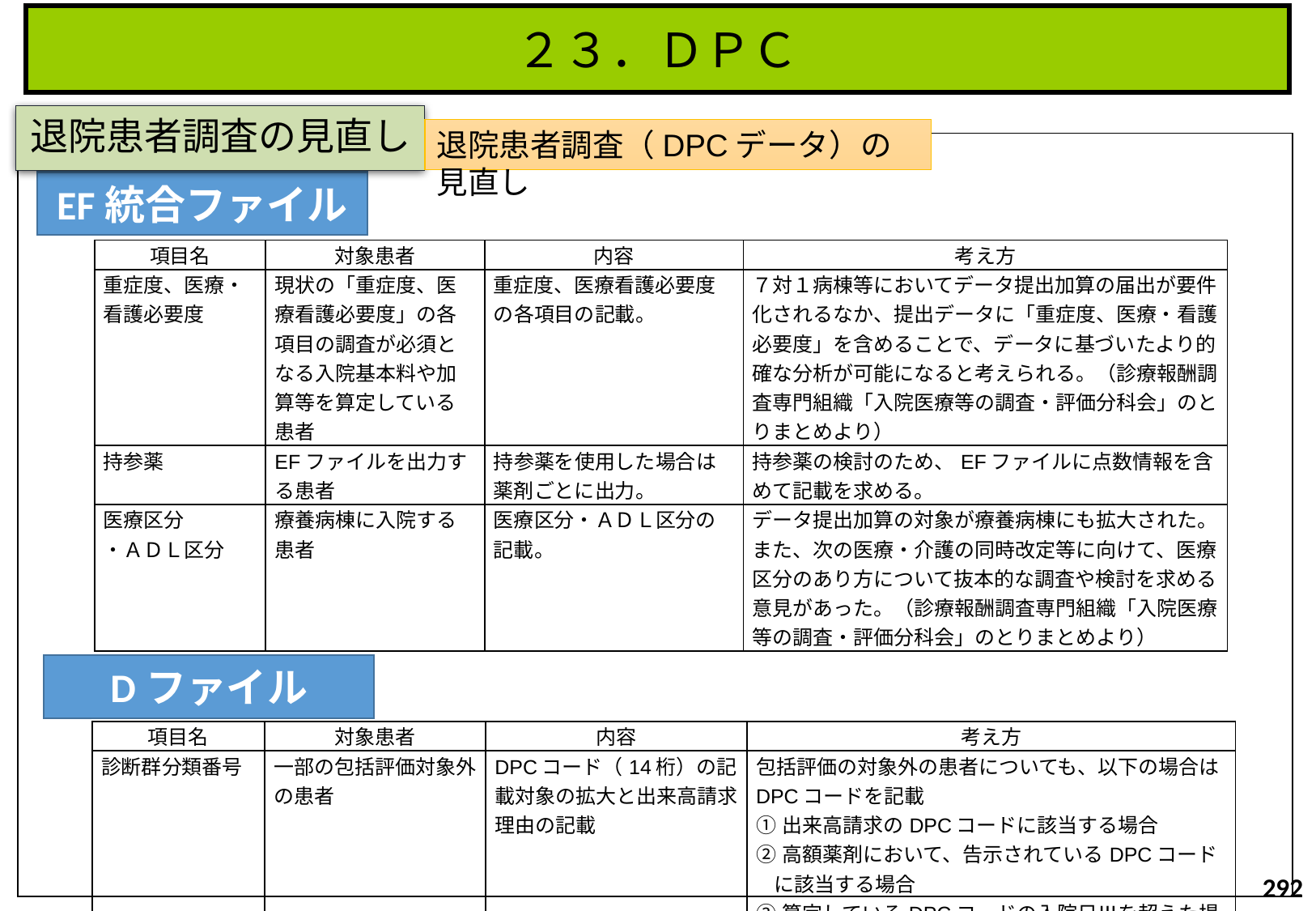

２３．ＤＰＣ
退院患者調査の見直し
退院患者調査（DPCデータ）の見直し

EF統合ファイル
| 項目名 | 対象患者 | 内容 | 考え方 |
| --- | --- | --- | --- |
| 重症度、医療・看護必要度 | 現状の「重症度、医療看護必要度」の各項目の調査が必須となる入院基本料や加算等を算定している患者 | 重症度、医療看護必要度の各項目の記載。 | ７対１病棟等においてデータ提出加算の届出が要件化されるなか、提出データに「重症度、医療・看護必要度」を含めることで、データに基づいたより的確な分析が可能になると考えられる。（診療報酬調査専門組織「入院医療等の調査・評価分科会」のとりまとめより） |
| 持参薬 | EFファイルを出力する患者 | 持参薬を使用した場合は薬剤ごとに出力。 | 持参薬の検討のため、EFファイルに点数情報を含めて記載を求める。 |
| 医療区分 ・ＡＤＬ区分 | 療養病棟に入院する患者 | 医療区分・ＡＤＬ区分の記載。 | データ提出加算の対象が療養病棟にも拡大された。また、次の医療・介護の同時改定等に向けて、医療区分のあり方について抜本的な調査や検討を求める意見があった。（診療報酬調査専門組織「入院医療等の調査・評価分科会」のとりまとめより） |
Dファイル
| 項目名 | 対象患者 | 内容 | 考え方 |
| --- | --- | --- | --- |
| 診断群分類番号 | 一部の包括評価対象外の患者 | DPCコード（14桁）の記載対象の拡大と出来高請求理由の記載 | 包括評価の対象外の患者についても、以下の場合はDPCコードを記載 ①出来高請求のDPCコードに該当する場合 ②高額薬剤において、告示されているDPCコードに該当する場合 ③算定しているDPCコードの入院日Ⅲを超えた場合 |
292